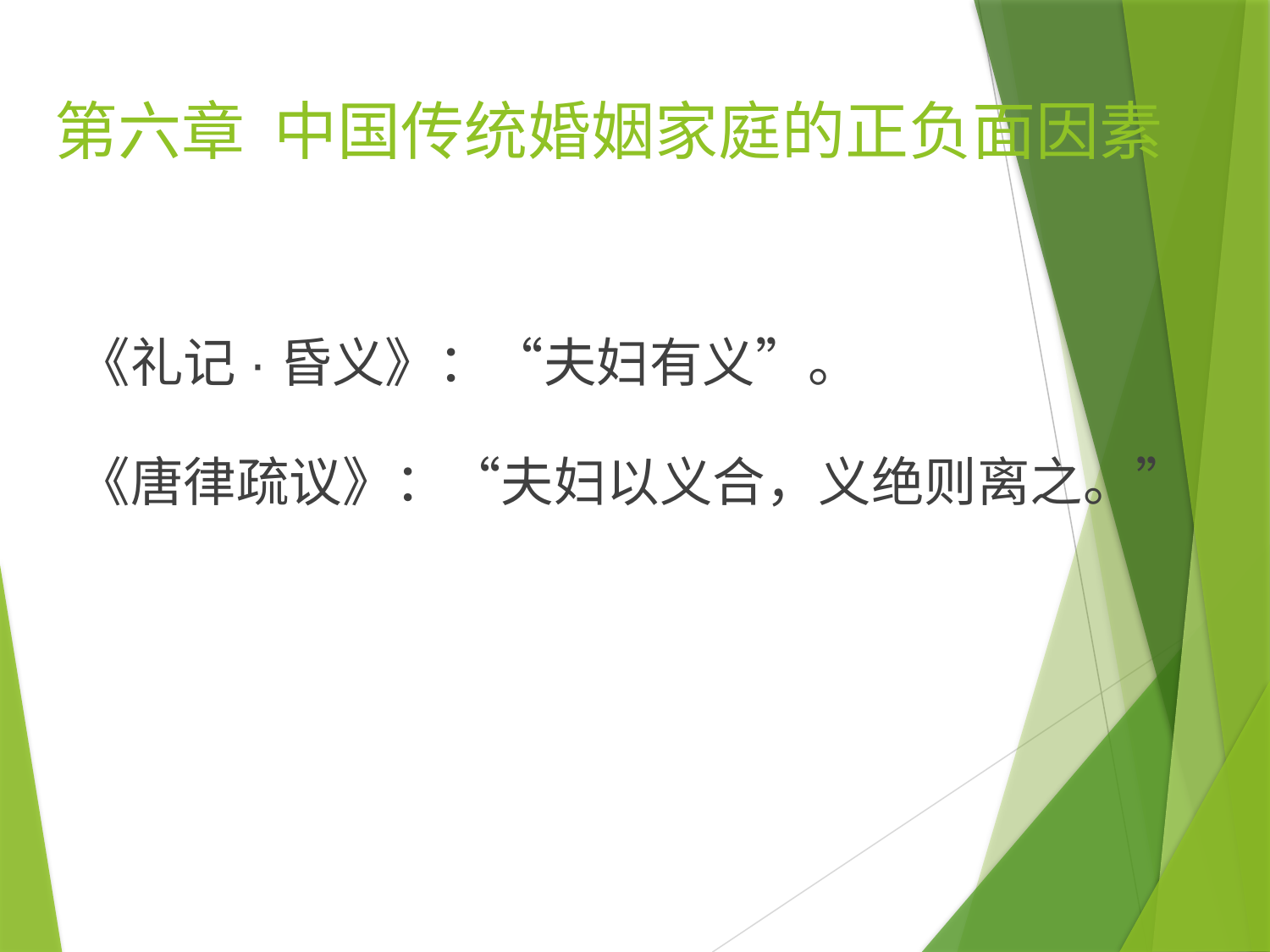

# 第六章  中国传统婚姻家庭的正负面因素
《礼记·昏义》：“夫妇有义”。
《唐律疏议》：“夫妇以义合，义绝则离之。”